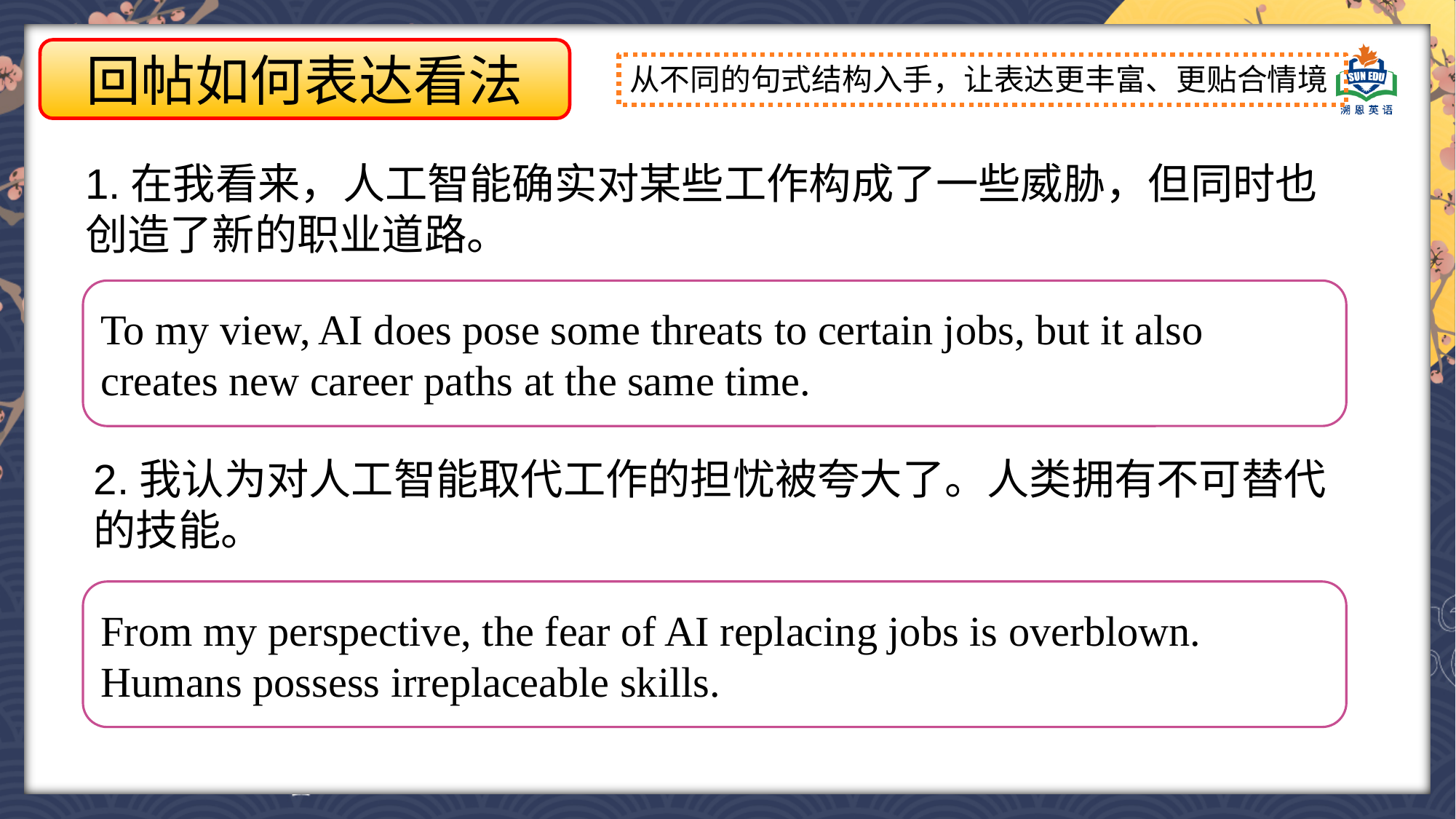

回帖如何表达看法
从不同的句式结构入手，让表达更丰富、更贴合情境
1.在我看来，人工智能确实对某些工作构成了一些威胁，但同时也创造了新的职业道路。
To my view, AI does pose some threats to certain jobs, but it also creates new career paths at the same time.
2.我认为对人工智能取代工作的担忧被夸大了。人类拥有不可替代的技能。
From my perspective, the fear of AI replacing jobs is overblown. Humans possess irreplaceable skills.